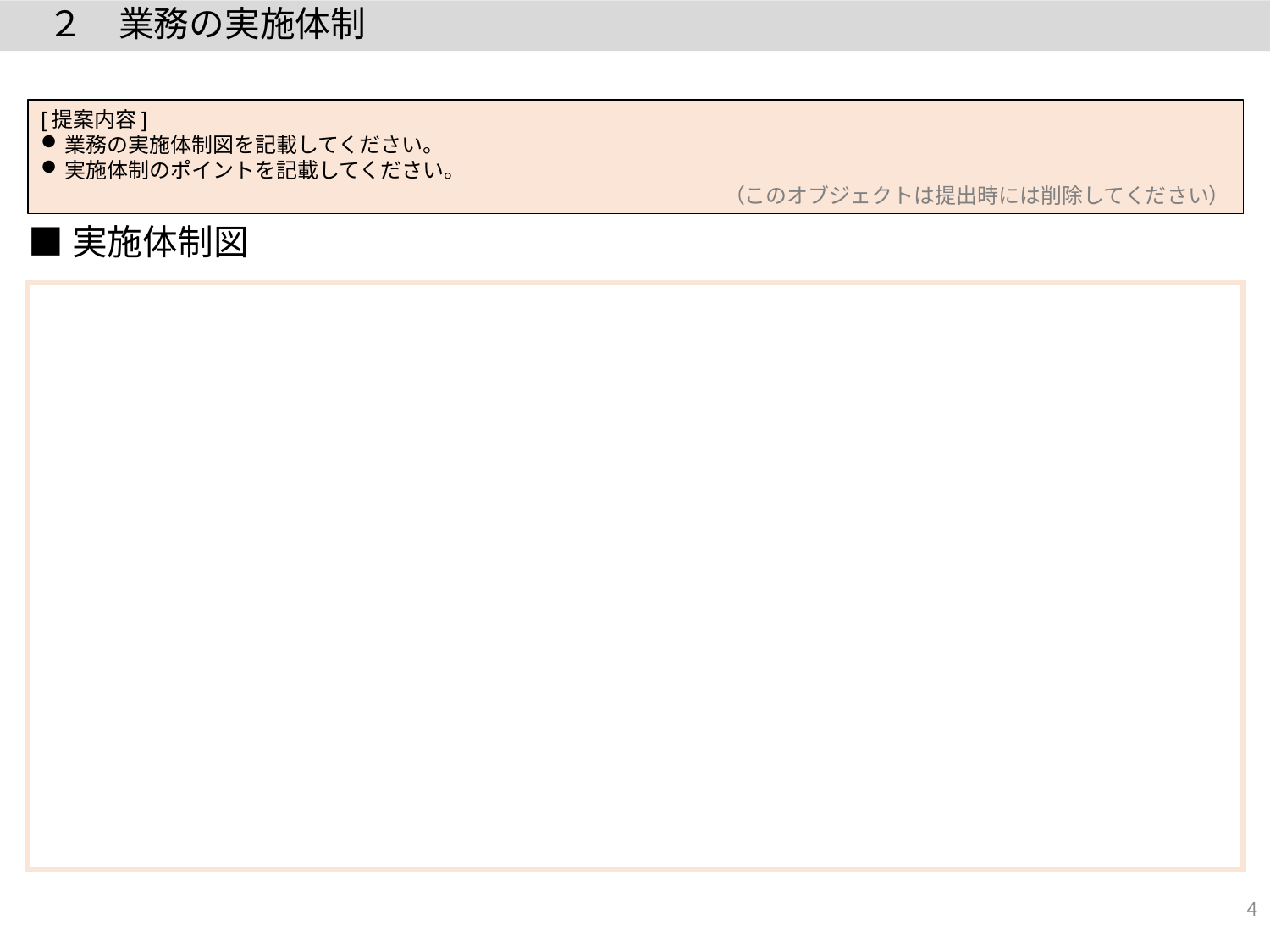

２　業務の実施体制
[提案内容]
業務の実施体制図を記載してください。
実施体制のポイントを記載してください。
（このオブジェクトは提出時には削除してください）
■実施体制図

4